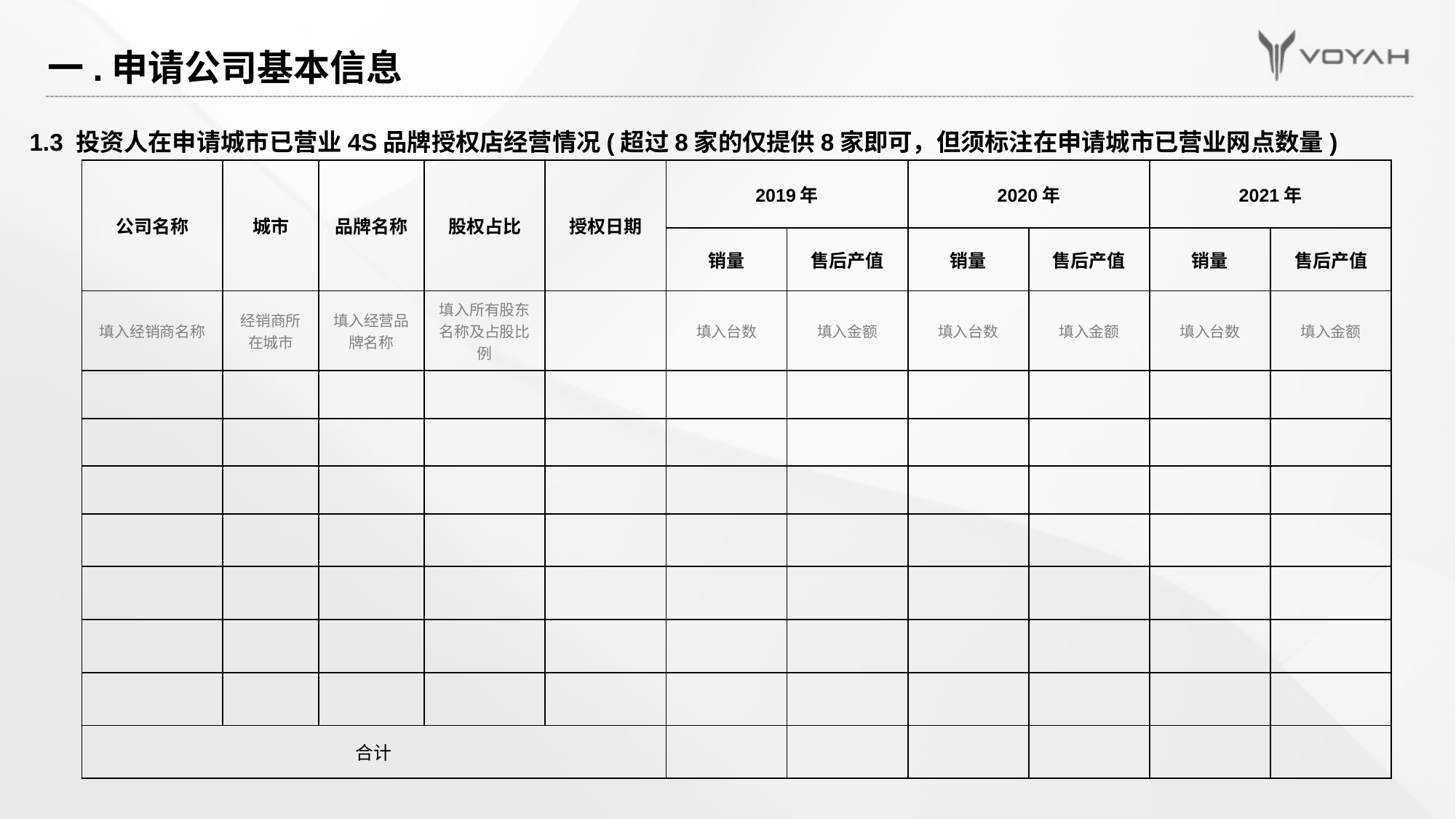

# 一.申请公司基本信息
1.3 投资人在申请城市已营业4S品牌授权店经营情况(超过8家的仅提供8家即可，但须标注在申请城市已营业网点数量)
| 公司名称 | 城市 | 品牌名称 | 股权占比 | 授权日期 | 2019年 |  | 2020年 |  | 2021年 |  |
| --- | --- | --- | --- | --- | --- | --- | --- | --- | --- | --- |
|  |  |  |  |  | 销量 | 售后产值 | 销量 | 售后产值 | 销量 | 售后产值 |
| 填入经销商名称 | 经销商所在城市 | 填入经营品牌名称 | 填入所有股东名称及占股比例 |  | 填入台数 | 填入金额 | 填入台数 | 填入金额 | 填入台数 | 填入金额 |
|  |  |  |  |  |  |  |  |  |  |  |
|  |  |  |  |  |  |  |  |  |  |  |
|  |  |  |  |  |  |  |  |  |  |  |
|  |  |  |  |  |  |  |  |  |  |  |
|  |  |  |  |  |  |  |  |  |  |  |
|  |  |  |  |  |  |  |  |  |  |  |
|  |  |  |  |  |  |  |  |  |  |  |
| 合计 |  |  |  |  |  |  |  |  |  |  |